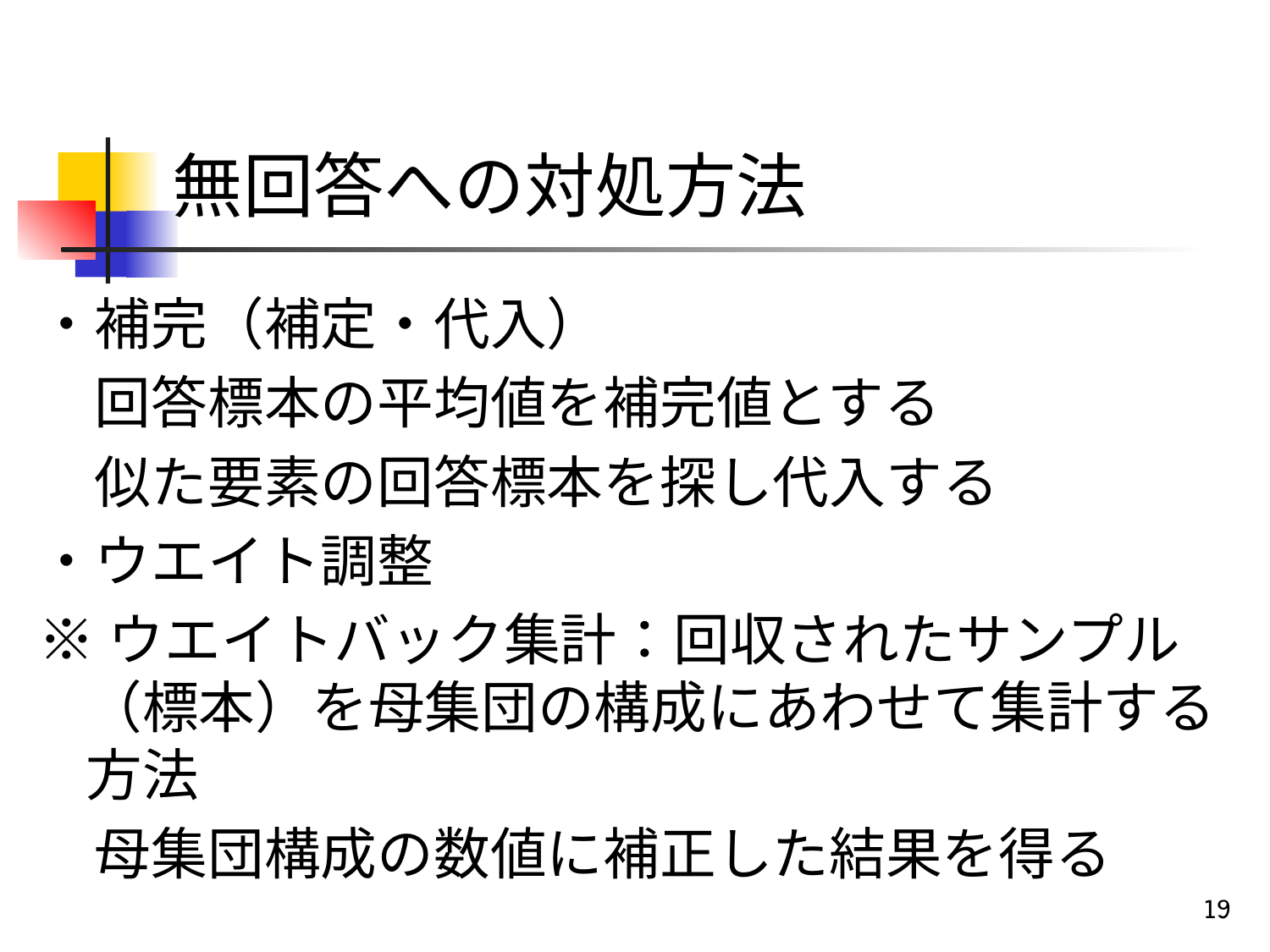

# 無回答への対処方法
・補完（補定・代入）
　回答標本の平均値を補完値とする
　似た要素の回答標本を探し代入する
・ウエイト調整
※ウエイトバック集計：回収されたサンプル（標本）を母集団の構成にあわせて集計する方法
　母集団構成の数値に補正した結果を得る

19